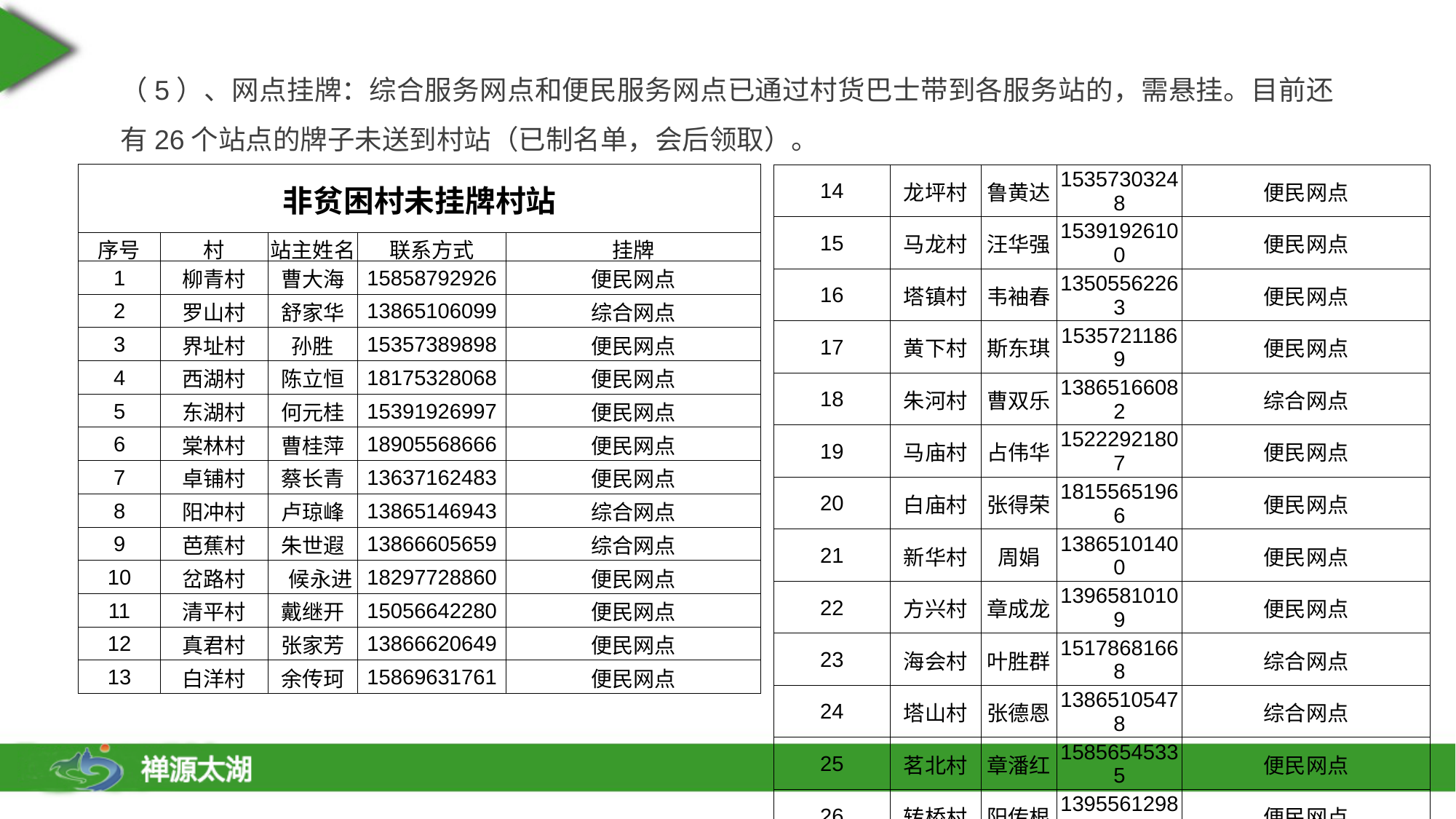

（5）、网点挂牌：综合服务网点和便民服务网点已通过村货巴士带到各服务站的，需悬挂。目前还有26个站点的牌子未送到村站（已制名单，会后领取）。
| 非贫困村未挂牌村站 |  |  |  |  |
| --- | --- | --- | --- | --- |
| 序号 | 村 | 站主姓名 | 联系方式 | 挂牌 |
| 1 | 柳青村 | 曹大海 | 15858792926 | 便民网点 |
| 2 | 罗山村 | 舒家华 | 13865106099 | 综合网点 |
| 3 | 界址村 | 孙胜 | 15357389898 | 便民网点 |
| 4 | 西湖村 | 陈立恒 | 18175328068 | 便民网点 |
| 5 | 东湖村 | 何元桂 | 15391926997 | 便民网点 |
| 6 | 棠林村 | 曹桂萍 | 18905568666 | 便民网点 |
| 7 | 卓铺村 | 蔡长青 | 13637162483 | 便民网点 |
| 8 | 阳冲村 | 卢琼峰 | 13865146943 | 综合网点 |
| 9 | 芭蕉村 | 朱世遐 | 13866605659 | 综合网点 |
| 10 | 岔路村 | 候永进 | 18297728860 | 便民网点 |
| 11 | 清平村 | 戴继开 | 15056642280 | 便民网点 |
| 12 | 真君村 | 张家芳 | 13866620649 | 便民网点 |
| 13 | 白洋村 | 余传珂 | 15869631761 | 便民网点 |
| 14 | 龙坪村 | 鲁黄达 | 15357303248 | 便民网点 |
| --- | --- | --- | --- | --- |
| 15 | 马龙村 | 汪华强 | 15391926100 | 便民网点 |
| 16 | 塔镇村 | 韦袖春 | 13505562263 | 便民网点 |
| 17 | 黄下村 | 斯东琪 | 15357211869 | 便民网点 |
| 18 | 朱河村 | 曹双乐 | 13865166082 | 综合网点 |
| 19 | 马庙村 | 占伟华 | 15222921807 | 便民网点 |
| 20 | 白庙村 | 张得荣 | 18155651966 | 便民网点 |
| 21 | 新华村 | 周娟 | 13865101400 | 便民网点 |
| 22 | 方兴村 | 章成龙 | 13965810109 | 便民网点 |
| 23 | 海会村 | 叶胜群 | 15178681668 | 综合网点 |
| 24 | 塔山村 | 张德恩 | 13865105478 | 综合网点 |
| 25 | 茗北村 | 章潘红 | 15856545335 | 便民网点 |
| 26 | 转桥村 | 阳传根 | 13955612980 | 便民网点 |